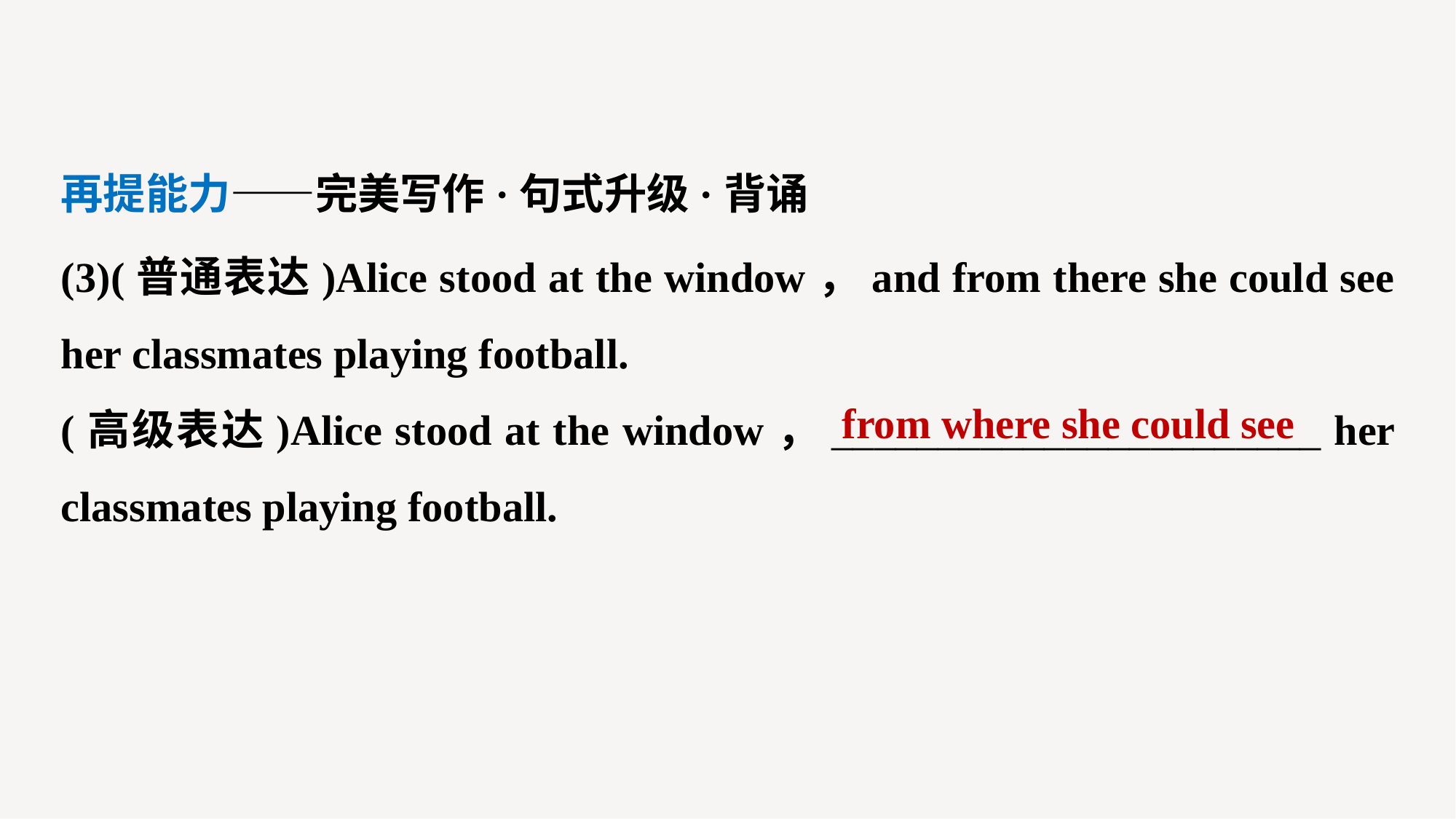

再提能力——完美写作·句式升级·背诵
(3)(普通表达)Alice stood at the window，and from there she could see her classmates playing football.
(高级表达)Alice stood at the window，_______________________ her classmates playing football.
from where she could see